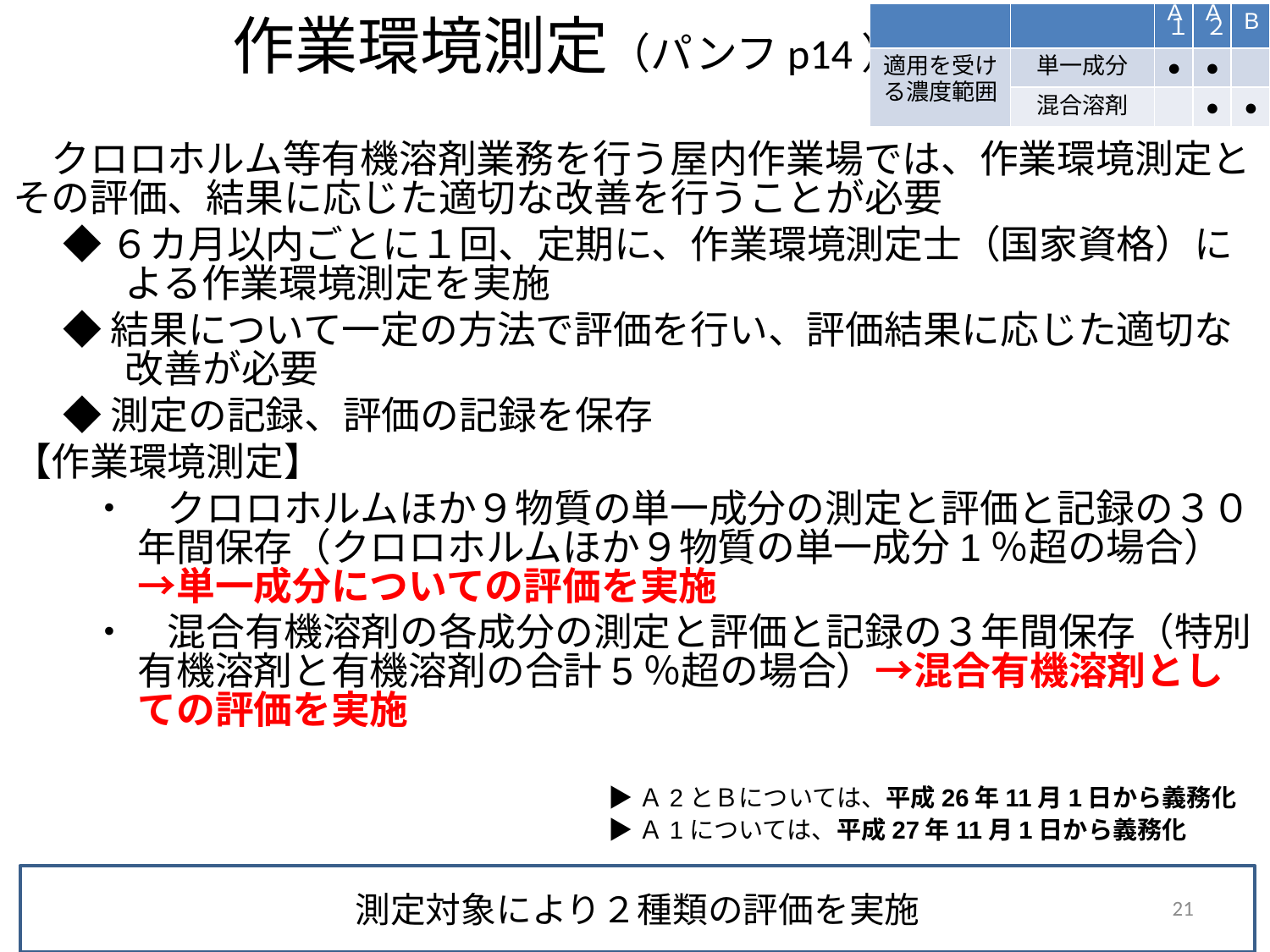

# 作業環境測定（パンフp14）
|  |  | A１ | A２ | B |
| --- | --- | --- | --- | --- |
| 適用を受ける濃度範囲 | 単一成分 | ● | ● |  |
|  | 混合溶剤 |  | ● | ● |
　クロロホルム等有機溶剤業務を行う屋内作業場では、作業環境測定とその評価、結果に応じた適切な改善を行うことが必要
◆６カ月以内ごとに１回、定期に、作業環境測定士（国家資格）による作業環境測定を実施
◆結果について一定の方法で評価を行い、評価結果に応じた適切な改善が必要
◆測定の記録、評価の記録を保存
【作業環境測定】
　　・　クロロホルムほか９物質の単一成分の測定と評価と記録の３０年間保存（クロロホルムほか９物質の単一成分1％超の場合）→単一成分についての評価を実施
　　・　混合有機溶剤の各成分の測定と評価と記録の３年間保存（特別有機溶剤と有機溶剤の合計5％超の場合）→混合有機溶剤としての評価を実施

▶Ａ2とＢについては、平成26年11月1日から義務化
▶Ａ1については、平成27年11月1日から義務化
測定対象により２種類の評価を実施
21